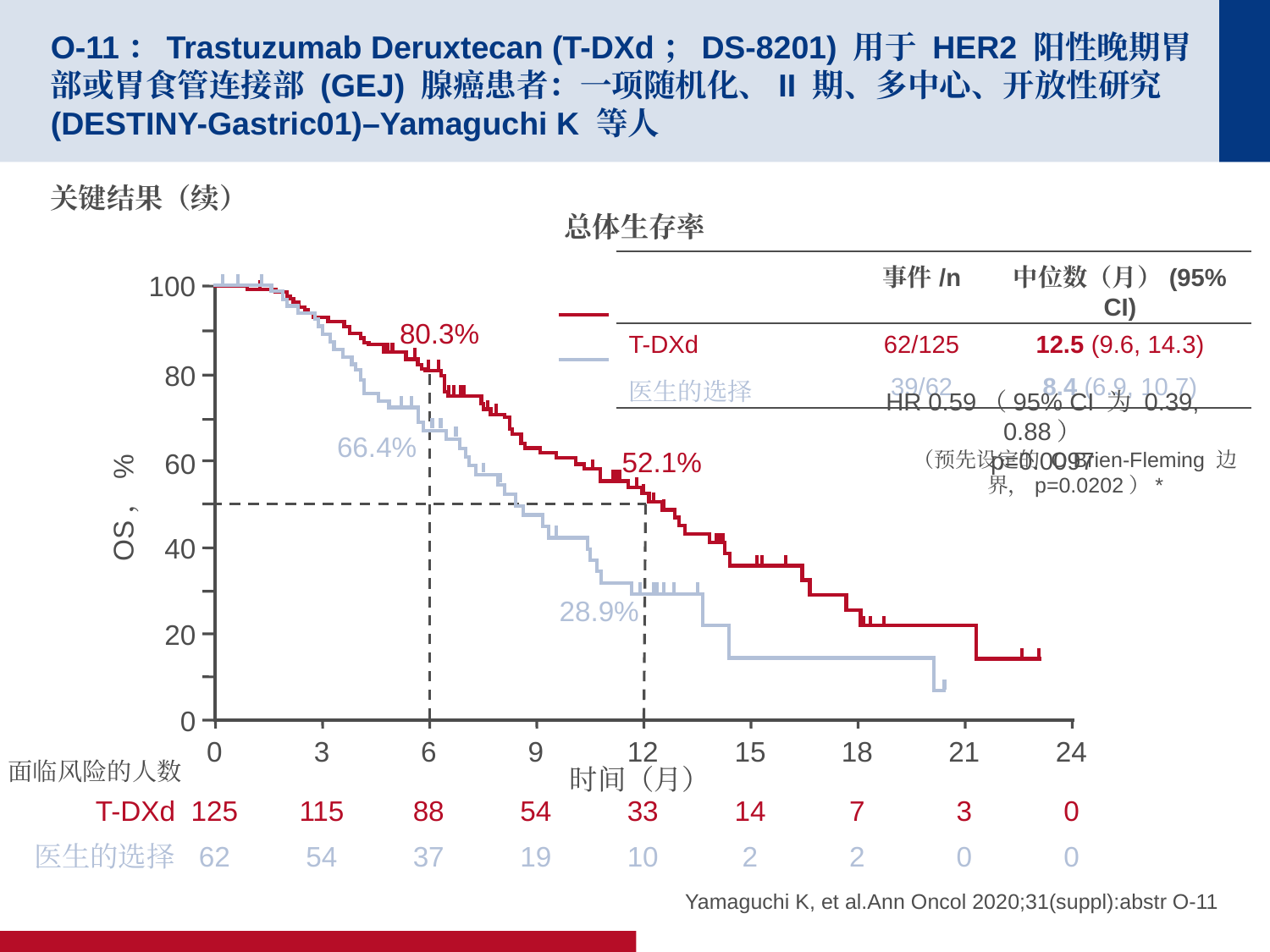

# O-11：Trastuzumab Deruxtecan (T-DXd；DS-8201) 用于 HER2 阳性晚期胃部或胃食管连接部 (GEJ) 腺癌患者：一项随机化、II 期、多中心、开放性研究 (DESTINY-Gastric01)–Yamaguchi K 等人
关键结果（续）

总体生存率
|  | 事件/n | 中位数（月）(95% CI) |
| --- | --- | --- |
| T-DXd | 62/125 | 12.5 (9.6, 14.3) |
| 医生的选择 | 39/62 | 8.4 (6.9, 10.7) |
100

80

60

OS，%
40

20

0

80.3%

HR 0.59（95% CI 为 0.39, 0.88）
p=0.0097
66.4%
52.1%
（预先设定的 O Brien-Fleming 边界，p=0.0202）*
28.9%

0
3
6
9
12
15
18
21
24
面临风险的人数
时间（月）
T-DXd
125
115
88
54
33
14
7
3
0
医生的选择
62
54
37
19
10
2
2
0
0
Yamaguchi K, et al.Ann Oncol 2020;31(suppl):abstr O-11